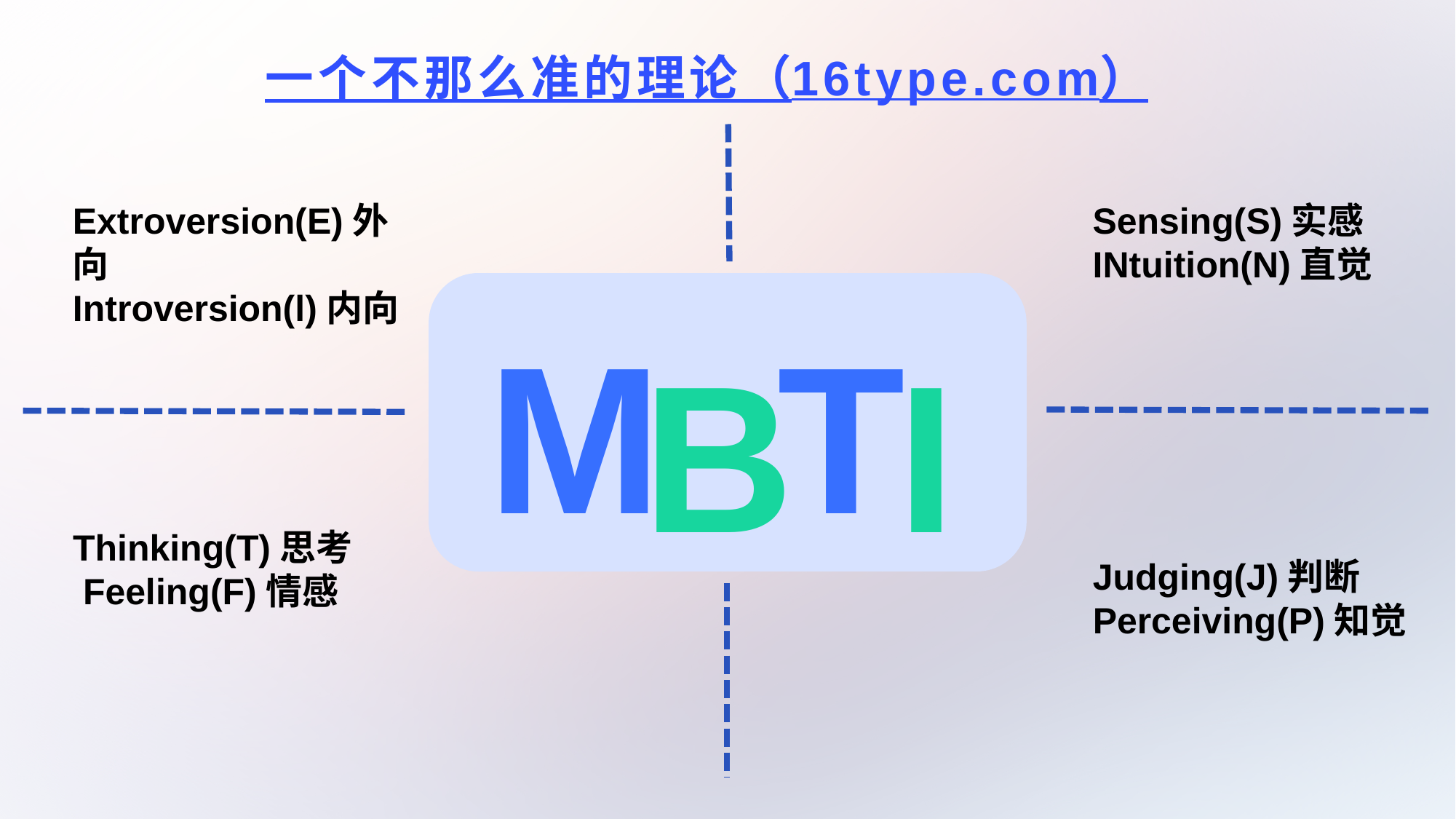

# 一个不那么准的理论（16type.com）
Extroversion(E)外向
Introversion(l)内向
Sensing(S)实感  INtuition(N)直觉

M
T
B
I
Thinking(T)思考
 Feeling(F)情感
Judging(J)判断 Perceiving(P)知觉